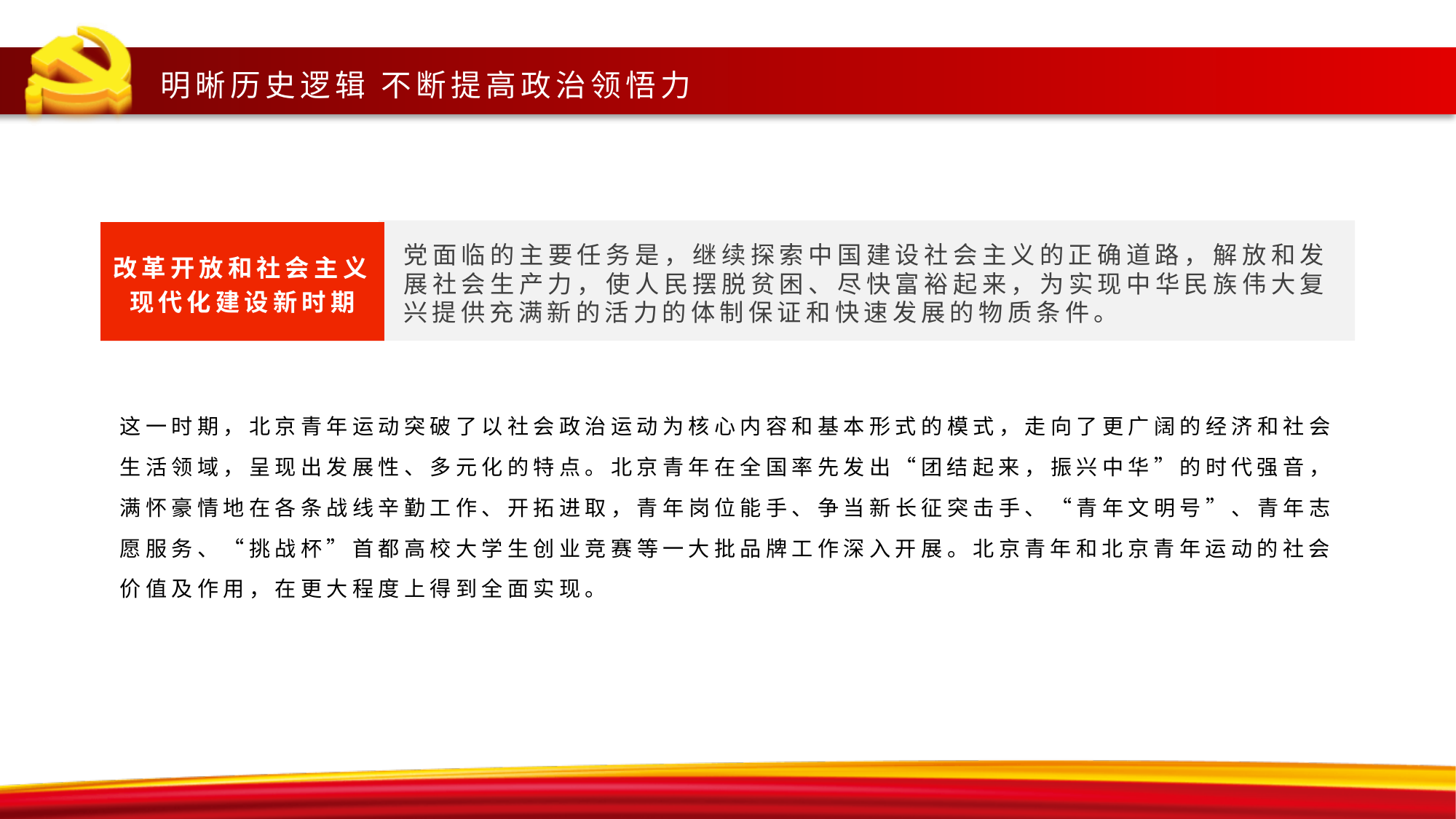

明晰历史逻辑 不断提高政治领悟力

改革开放和社会主义现代化建设新时期
党面临的主要任务是，继续探索中国建设社会主义的正确道路，解放和发展社会生产力，使人民摆脱贫困、尽快富裕起来，为实现中华民族伟大复兴提供充满新的活力的体制保证和快速发展的物质条件。
这一时期，北京青年运动突破了以社会政治运动为核心内容和基本形式的模式，走向了更广阔的经济和社会生活领域，呈现出发展性、多元化的特点。北京青年在全国率先发出“团结起来，振兴中华”的时代强音，满怀豪情地在各条战线辛勤工作、开拓进取，青年岗位能手、争当新长征突击手、“青年文明号”、青年志愿服务、“挑战杯”首都高校大学生创业竞赛等一大批品牌工作深入开展。北京青年和北京青年运动的社会价值及作用，在更大程度上得到全面实现。